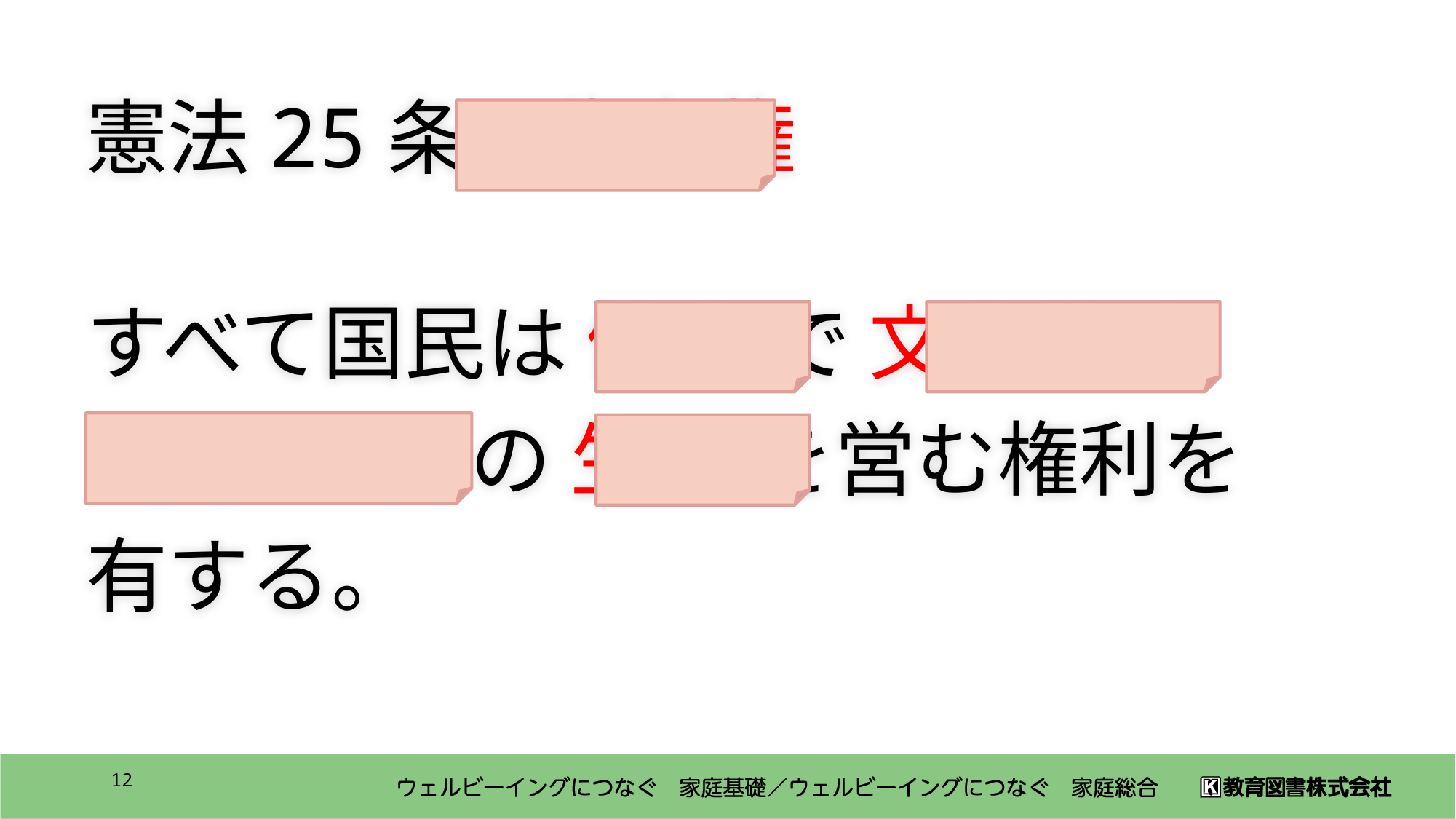

憲法25条　生存権
すべて国民は 健康 で 文化的 な
 最低限度 の 生活 を営む権利を
有する。

12